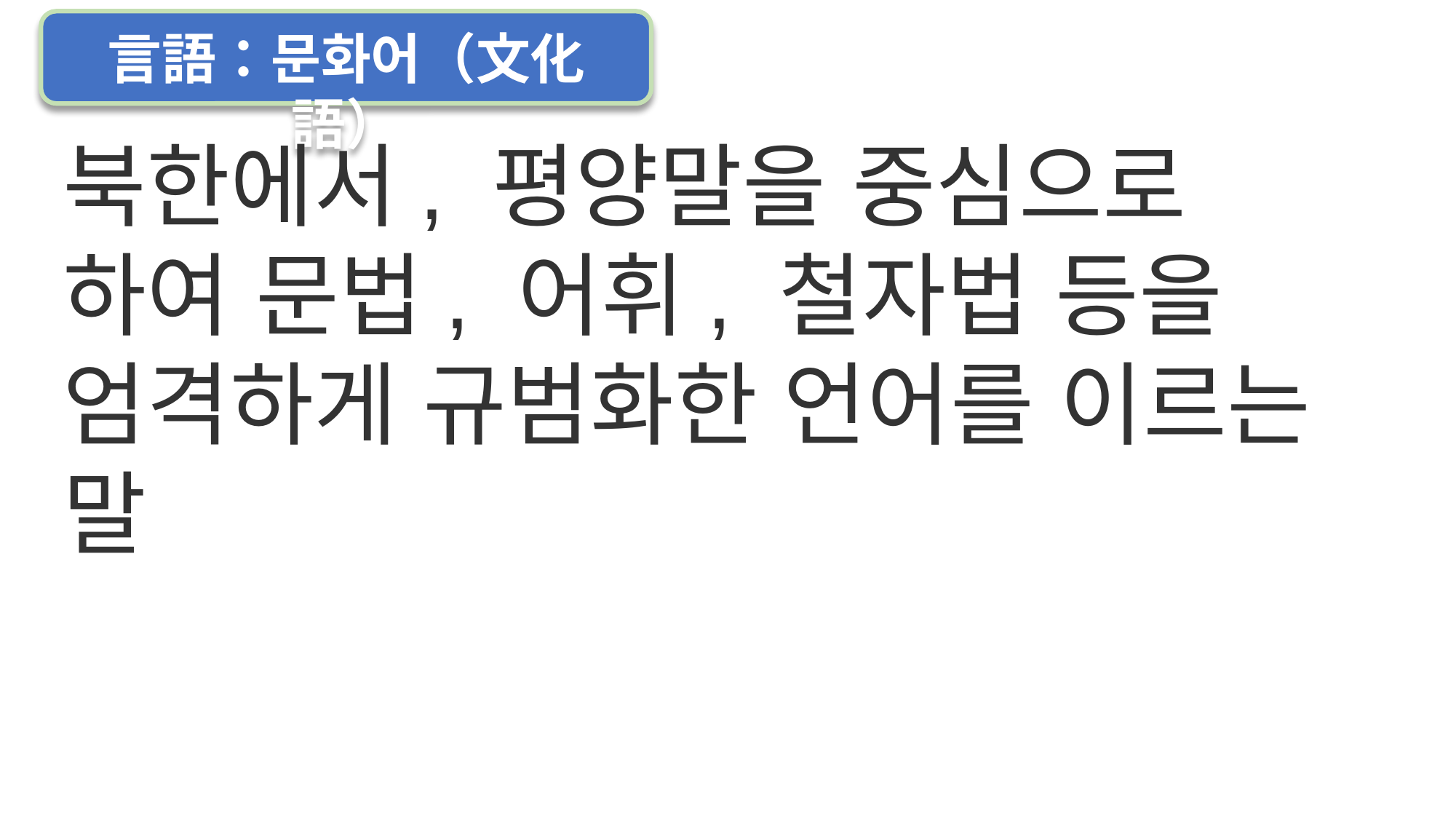

言語：문화어（文化語）
북한에서, 평양말을 중심으로 하여 문법, 어휘, 철자법 등을 엄격하게 규범화한 언어를 이르는 말